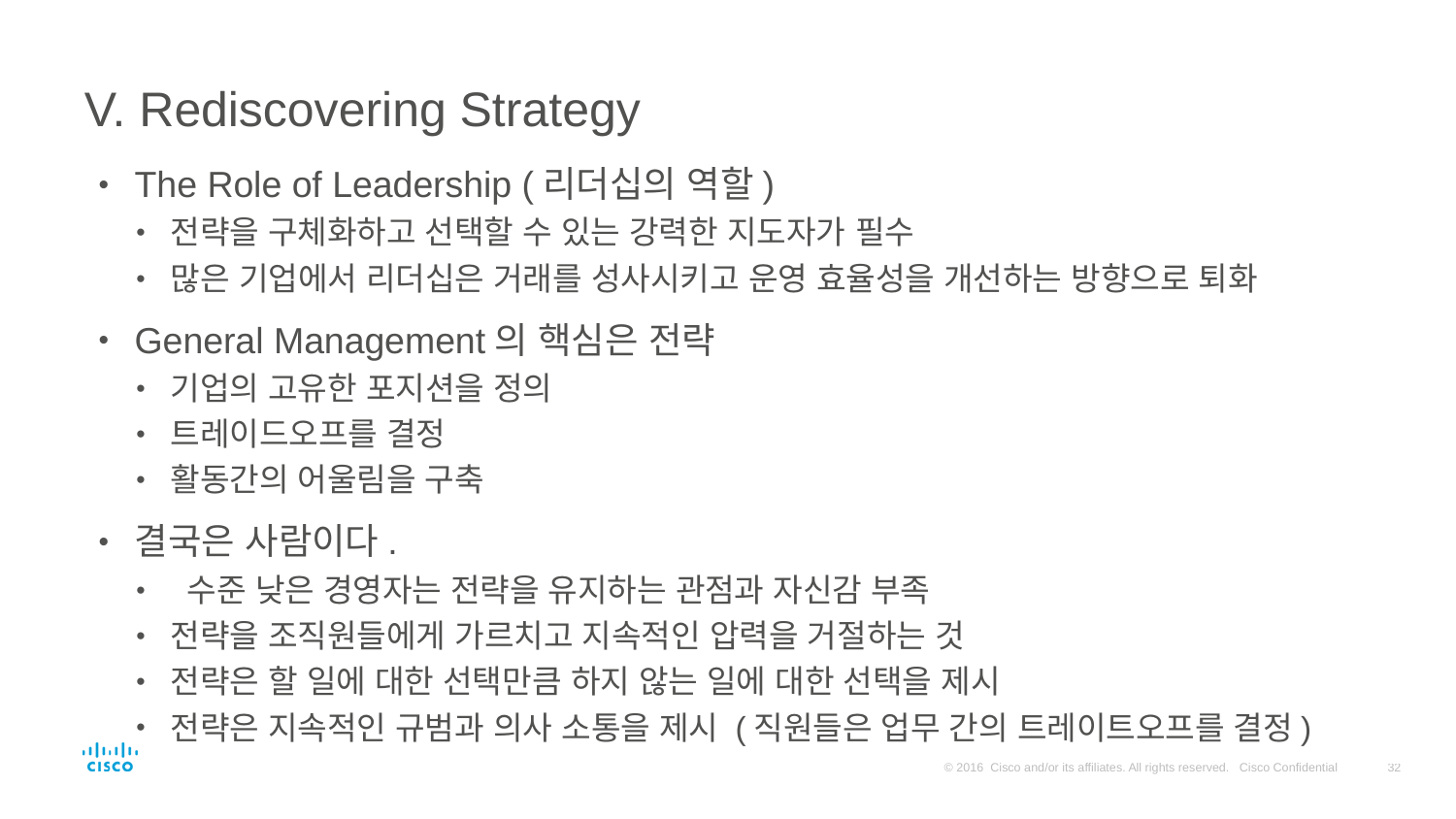

# V. Rediscovering Strategy
The Role of Leadership (리더십의 역할)
전략을 구체화하고 선택할 수 있는 강력한 지도자가 필수
많은 기업에서 리더십은 거래를 성사시키고 운영 효율성을 개선하는 방향으로 퇴화
General Management의 핵심은 전략
기업의 고유한 포지션을 정의
트레이드오프를 결정
활동간의 어울림을 구축
결국은 사람이다.
 수준 낮은 경영자는 전략을 유지하는 관점과 자신감 부족
전략을 조직원들에게 가르치고 지속적인 압력을 거절하는 것
전략은 할 일에 대한 선택만큼 하지 않는 일에 대한 선택을 제시
전략은 지속적인 규범과 의사 소통을 제시 (직원들은 업무 간의 트레이트오프를 결정)